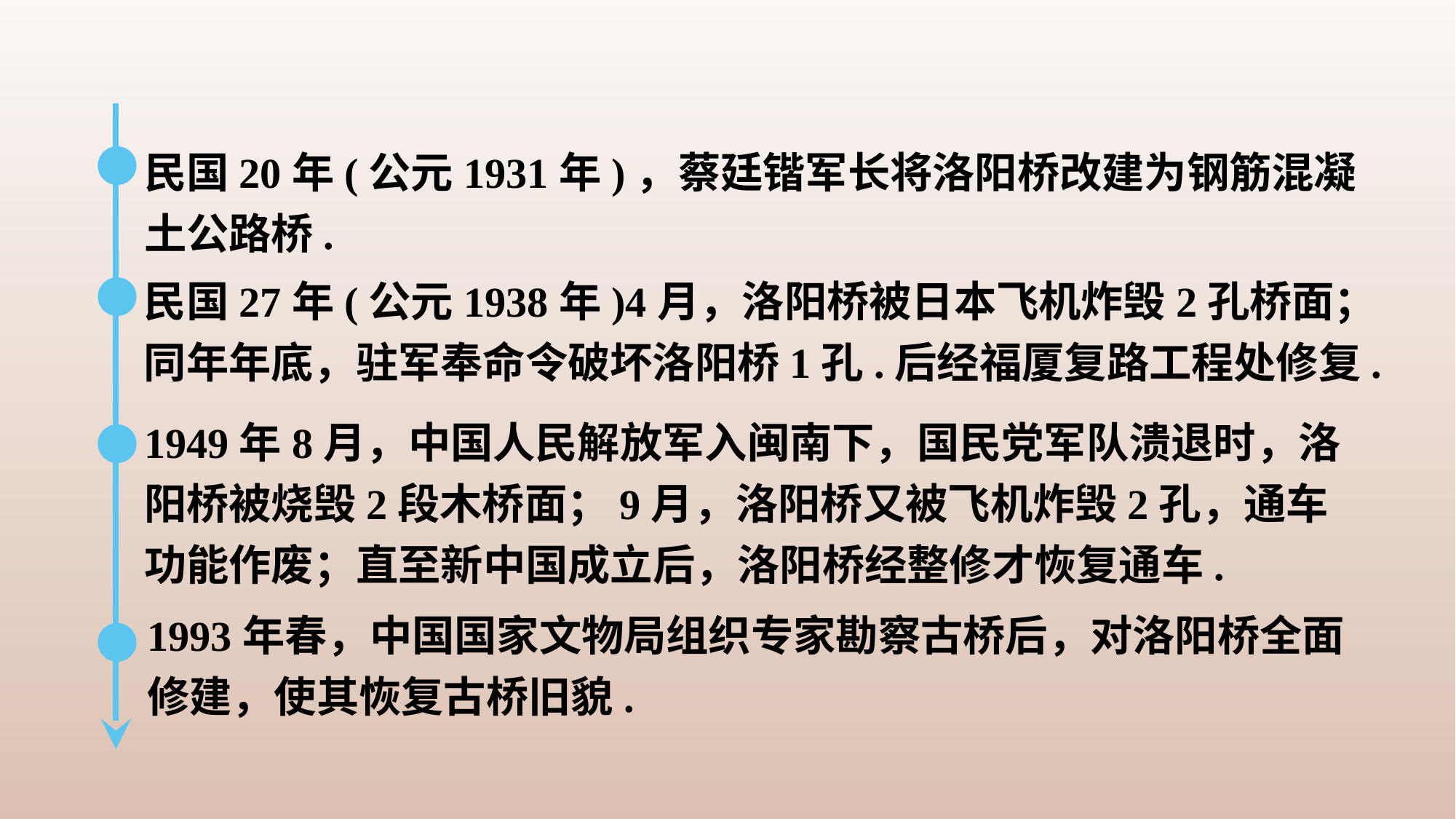

民国20年(公元1931年)，蔡廷锴军长将洛阳桥改建为钢筋混凝土公路桥.
民国27年(公元1938年)4月，洛阳桥被日本飞机炸毁2孔桥面；同年年底，驻军奉命令破坏洛阳桥1孔.后经福厦复路工程处修复.
1949年8月，中国人民解放军入闽南下，国民党军队溃退时，洛阳桥被烧毁2段木桥面；9月，洛阳桥又被飞机炸毁2孔，通车功能作废；直至新中国成立后，洛阳桥经整修才恢复通车.

1993年春，中国国家文物局组织专家勘察古桥后，对洛阳桥全面修建，使其恢复古桥旧貌.